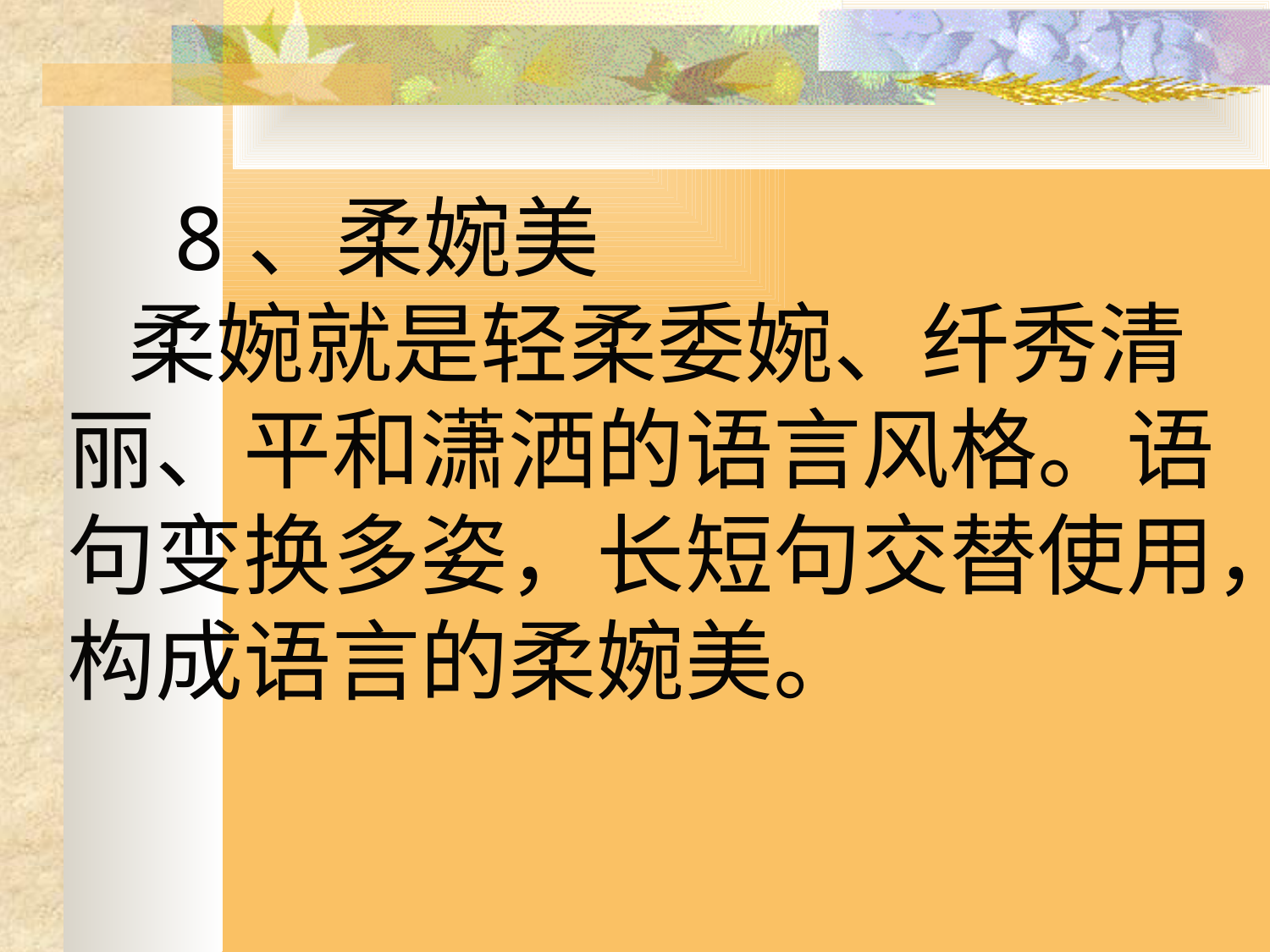

8、柔婉美
  柔婉就是轻柔委婉、纤秀清丽、平和潇洒的语言风格。语句变换多姿，长短句交替使用，构成语言的柔婉美。